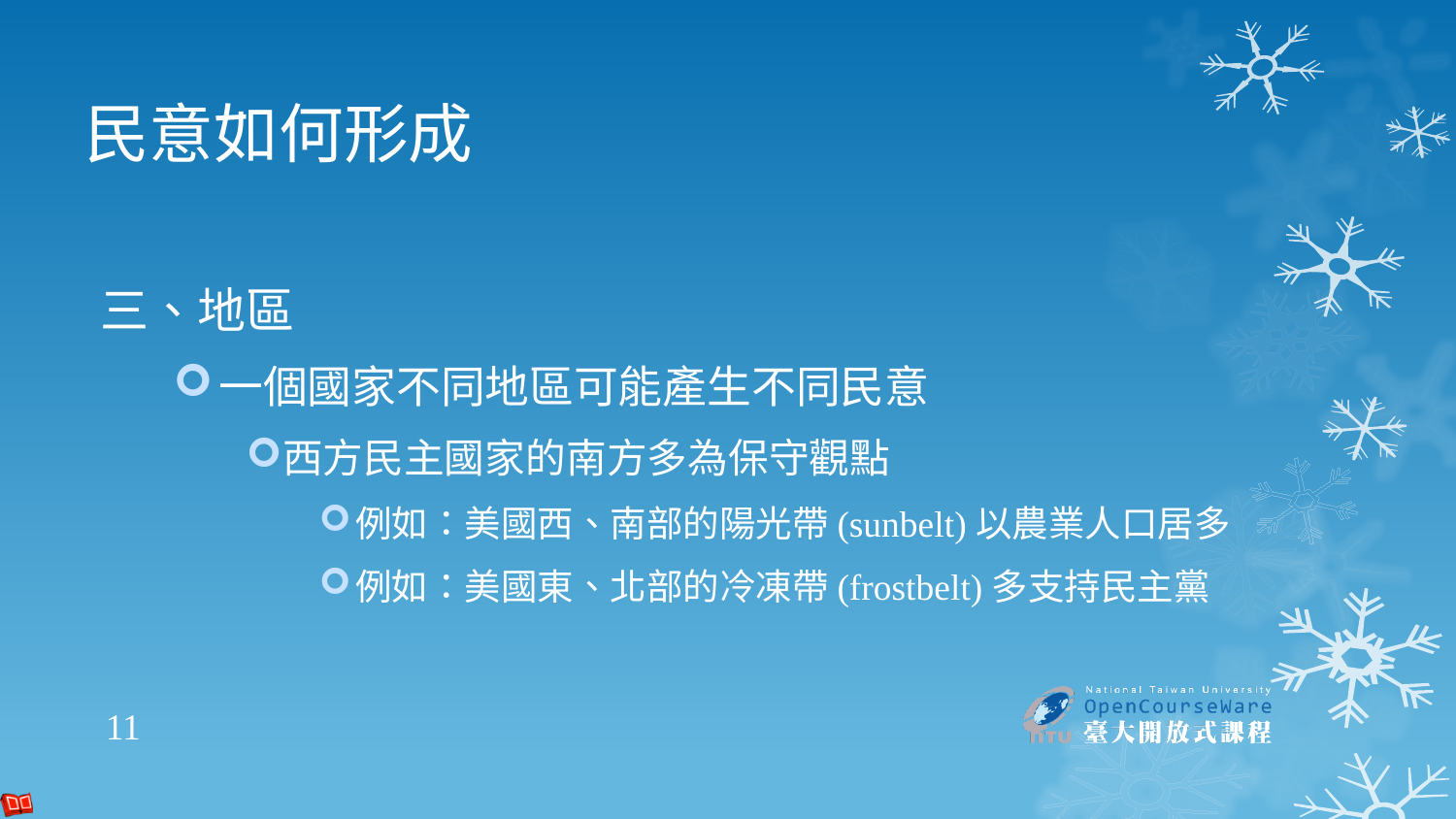

# 民意如何形成
三、地區
一個國家不同地區可能產生不同民意
西方民主國家的南方多為保守觀點
例如：美國西、南部的陽光帶(sunbelt)以農業人口居多
例如：美國東、北部的冷凍帶(frostbelt)多支持民主黨
11